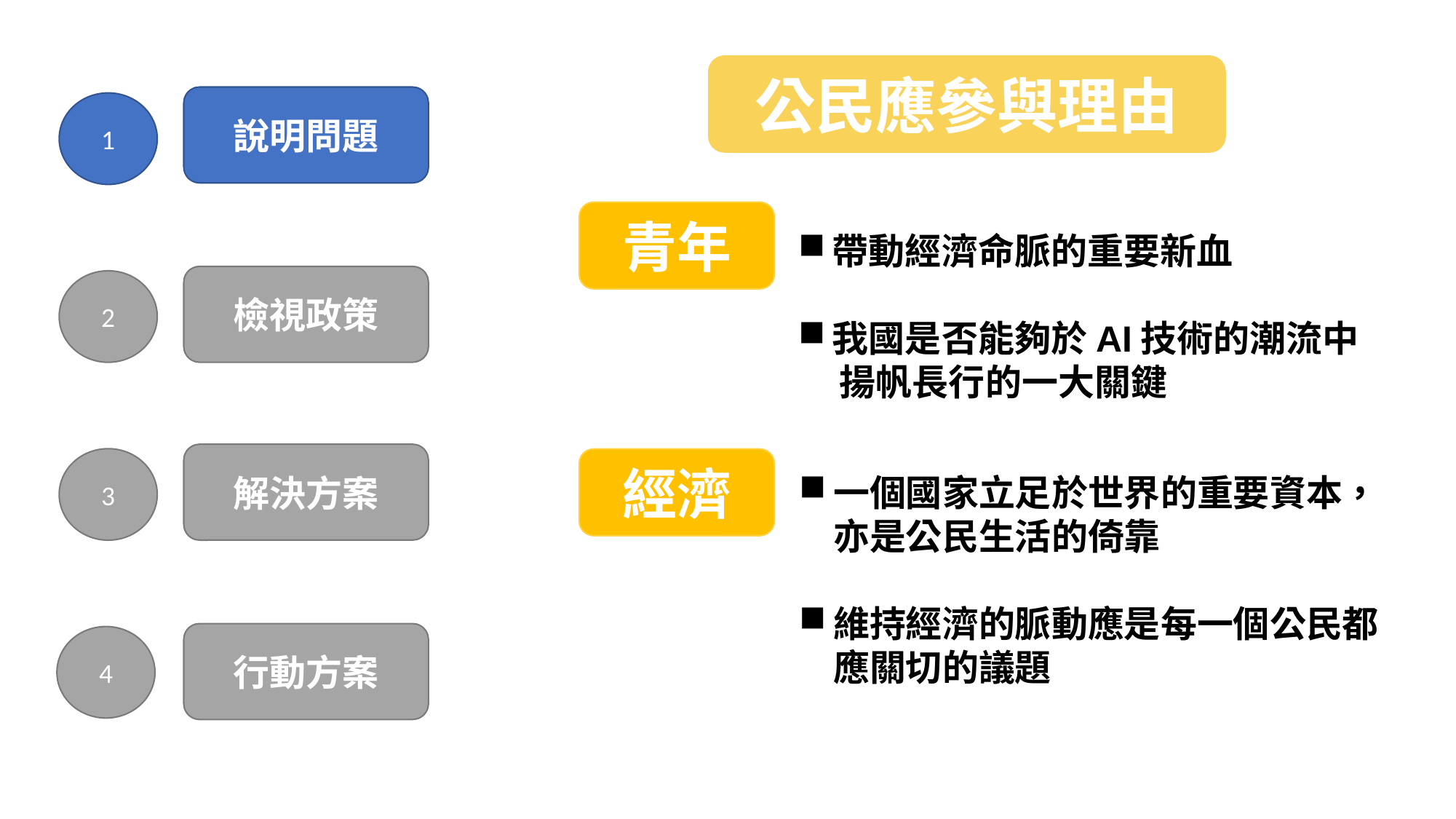

公民應參與理由

說明問題

1

檢視政策

2

解決方案

3

行動方案

4
青年
帶動經濟命脈的重要新血

我國是否能夠於AI技術的潮流中
    揚帆長行的一大關鍵
經濟
一個國家立足於世界的重要資本，亦是公民生活的倚靠

維持經濟的脈動應是每一個公民都應關切的議題